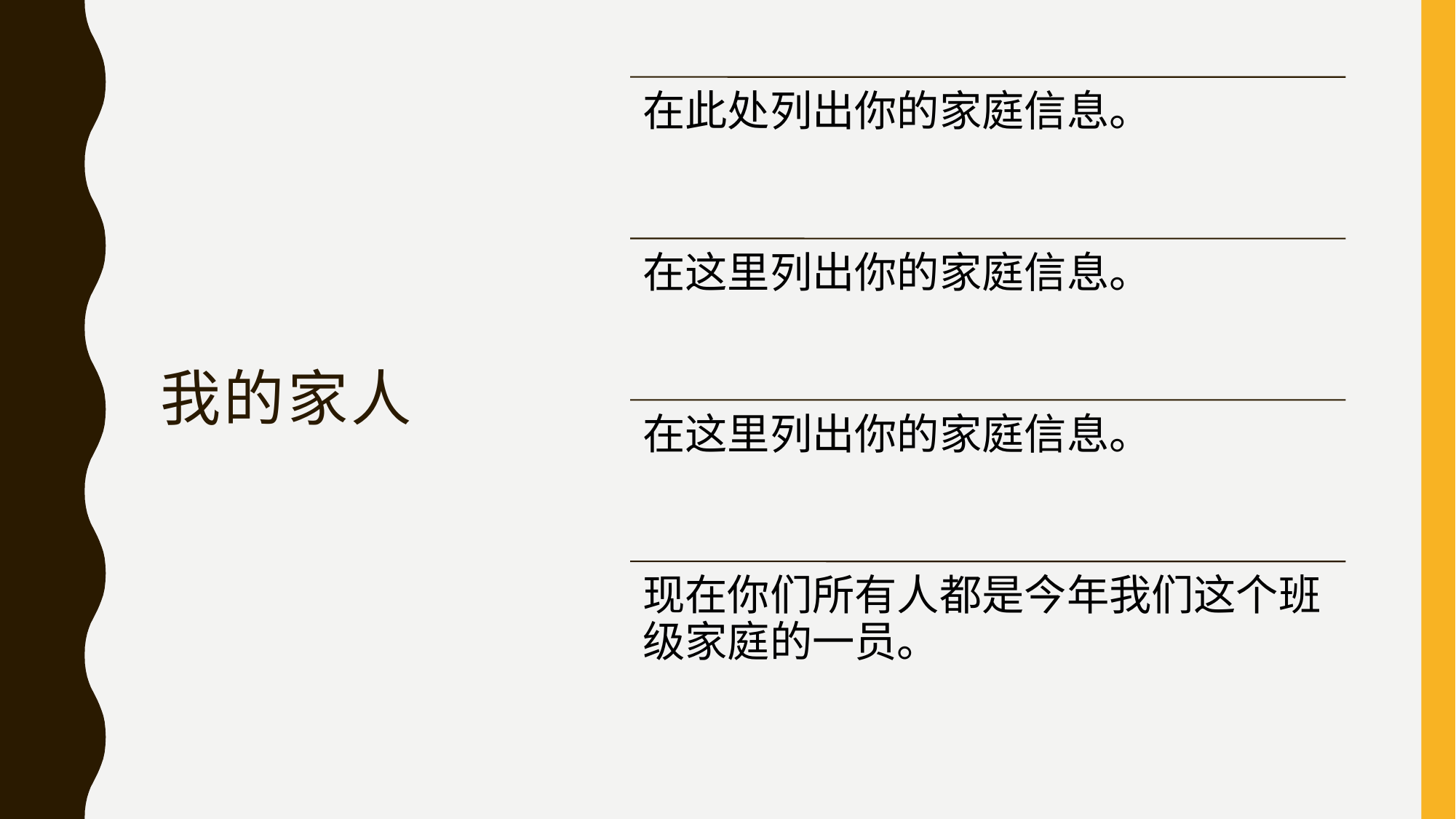

在此处列出你的家庭信息。
在这里列出你的家庭信息。
在这里列出你的家庭信息。
现在你们所有人都是今年我们这个班级家庭的一员。
# 我的家人